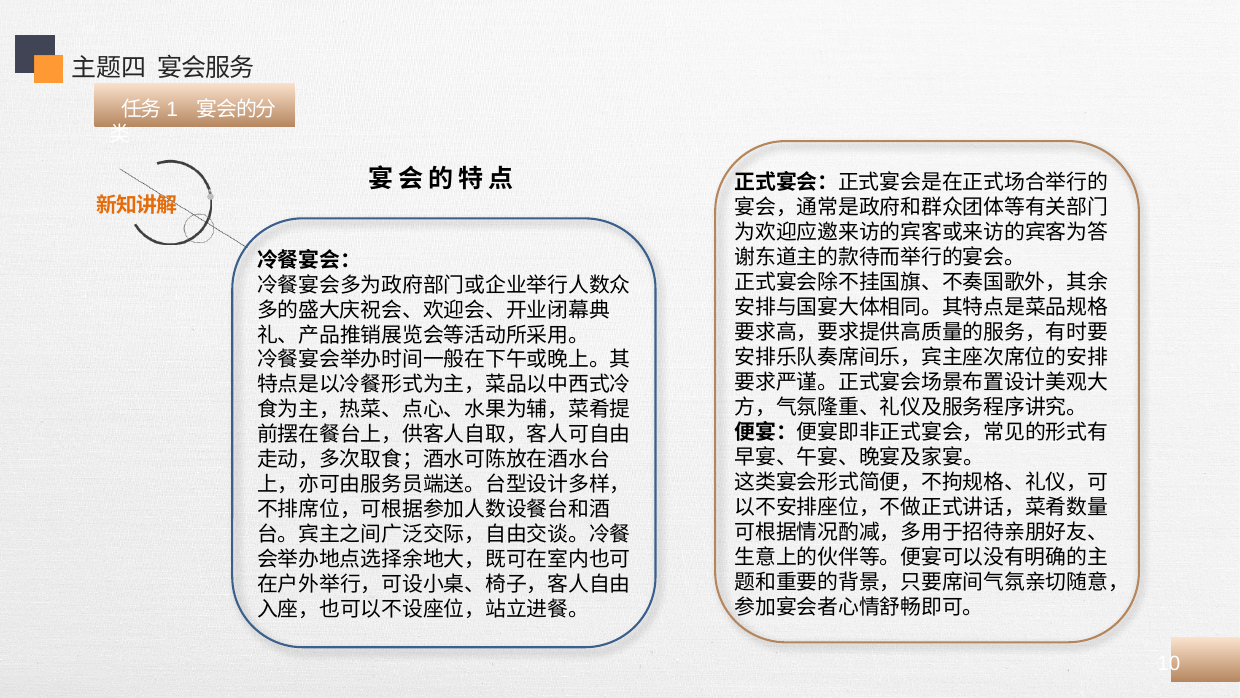

主题四  宴会服务

 任务1   宴会的分类

宴会的特点

正式宴会：正式宴会是在正式场合举行的宴会，通常是政府和群众团体等有关部门为欢迎应邀来访的宾客或来访的宾客为答谢东道主的款待而举行的宴会。
正式宴会除不挂国旗、不奏国歌外，其余安排与国宴大体相同。其特点是菜品规格要求高，要求提供高质量的服务，有时要安排乐队奏席间乐，宾主座次席位的安排要求严谨。正式宴会场景布置设计美观大方，气氛隆重、礼仪及服务程序讲究。
便宴：便宴即非正式宴会，常见的形式有早宴、午宴、晚宴及家宴。
这类宴会形式简便，不拘规格、礼仪，可以不安排座位，不做正式讲话，菜肴数量可根据情况酌减，多用于招待亲朋好友、生意上的伙伴等。便宴可以没有明确的主题和重要的背景，只要席间气氛亲切随意，参加宴会者心情舒畅即可。

冷餐宴会：
冷餐宴会多为政府部门或企业举行人数众多的盛大庆祝会、欢迎会、开业闭幕典礼、产品推销展览会等活动所采用。
冷餐宴会举办时间一般在下午或晚上。其特点是以冷餐形式为主，菜品以中西式冷食为主，热菜、点心、水果为辅，菜肴提前摆在餐台上，供客人自取，客人可自由走动，多次取食；酒水可陈放在酒水台上，亦可由服务员端送。台型设计多样，不排席位，可根据参加人数设餐台和酒台。宾主之间广泛交际，自由交谈。冷餐会举办地点选择余地大，既可在室内也可在户外举行，可设小桌、椅子，客人自由入座，也可以不设座位，站立进餐。